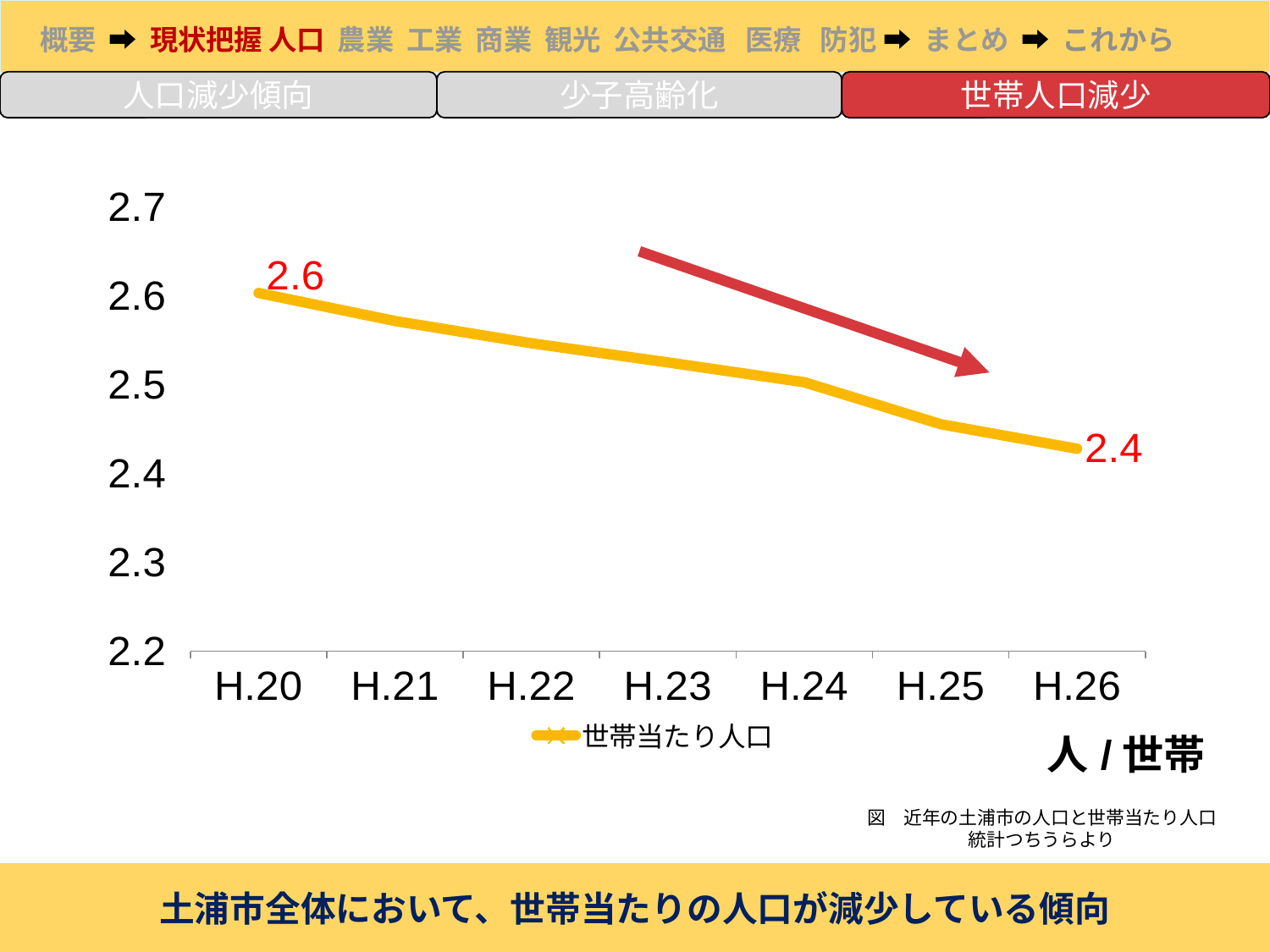

人口減少傾向
少子高齢化
世帯人口減少

### Chart

| Category | 世帯当たり人口 |
|---|---|
| H.20 | 2.603267867181691 |
| H.21 | 2.571826708351943 |
| H.22 | 2.546719576719577 |
| H.23 | 2.5251332758590355 |
| H.24 | 2.5028600327857418 |
| H.25 | 2.4556615940159916 |
| H.26 | 2.428044154335122 |
図　近年の土浦市の人口と世帯当たり人口
統計つちうらより
土浦市全体において、世帯当たりの人口が減少している傾向